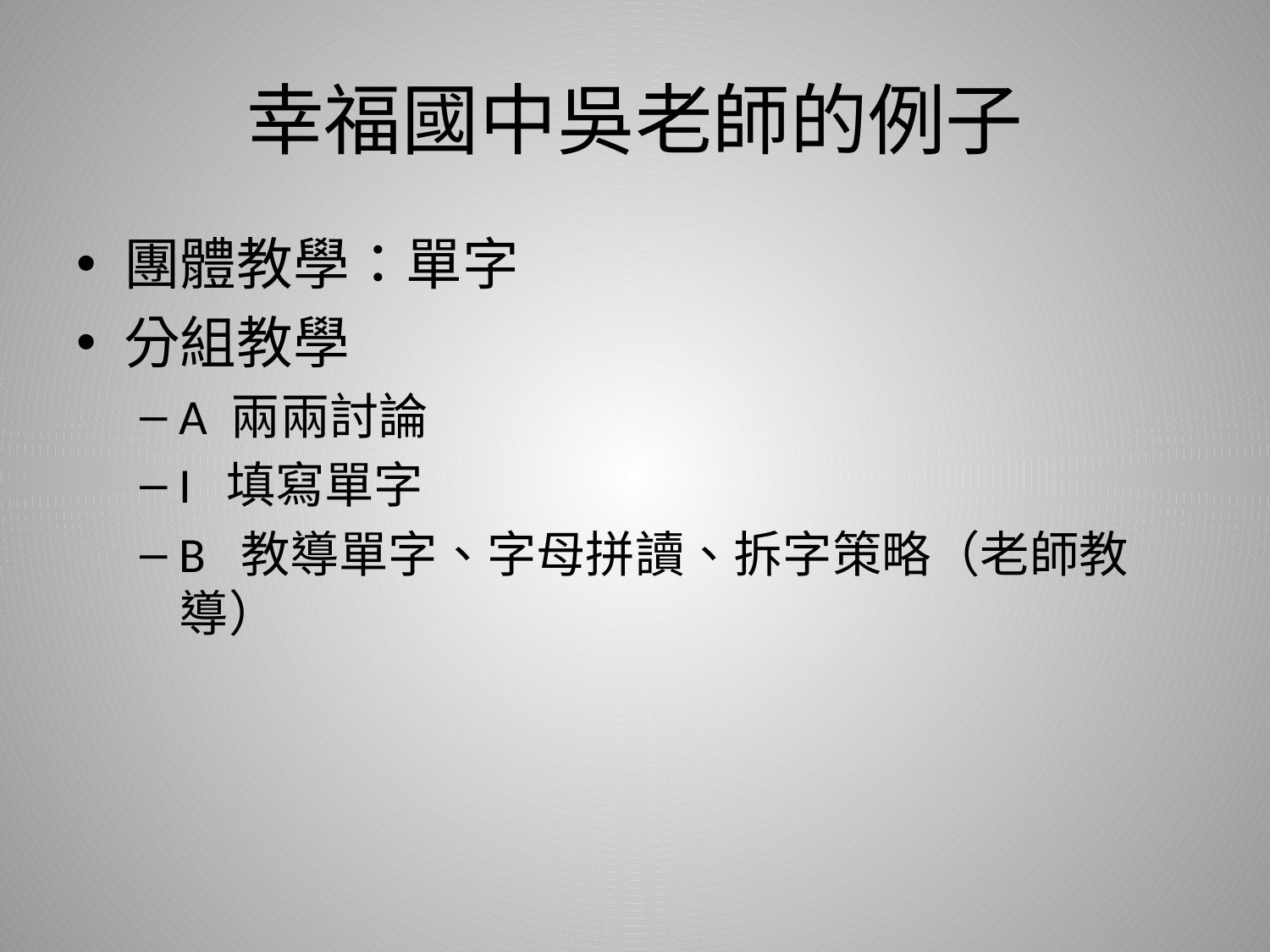

# 幸福國中吳老師的例子
團體教學：單字
分組教學
A 兩兩討論
I  填寫單字
B  教導單字、字母拼讀、拆字策略（老師教導）